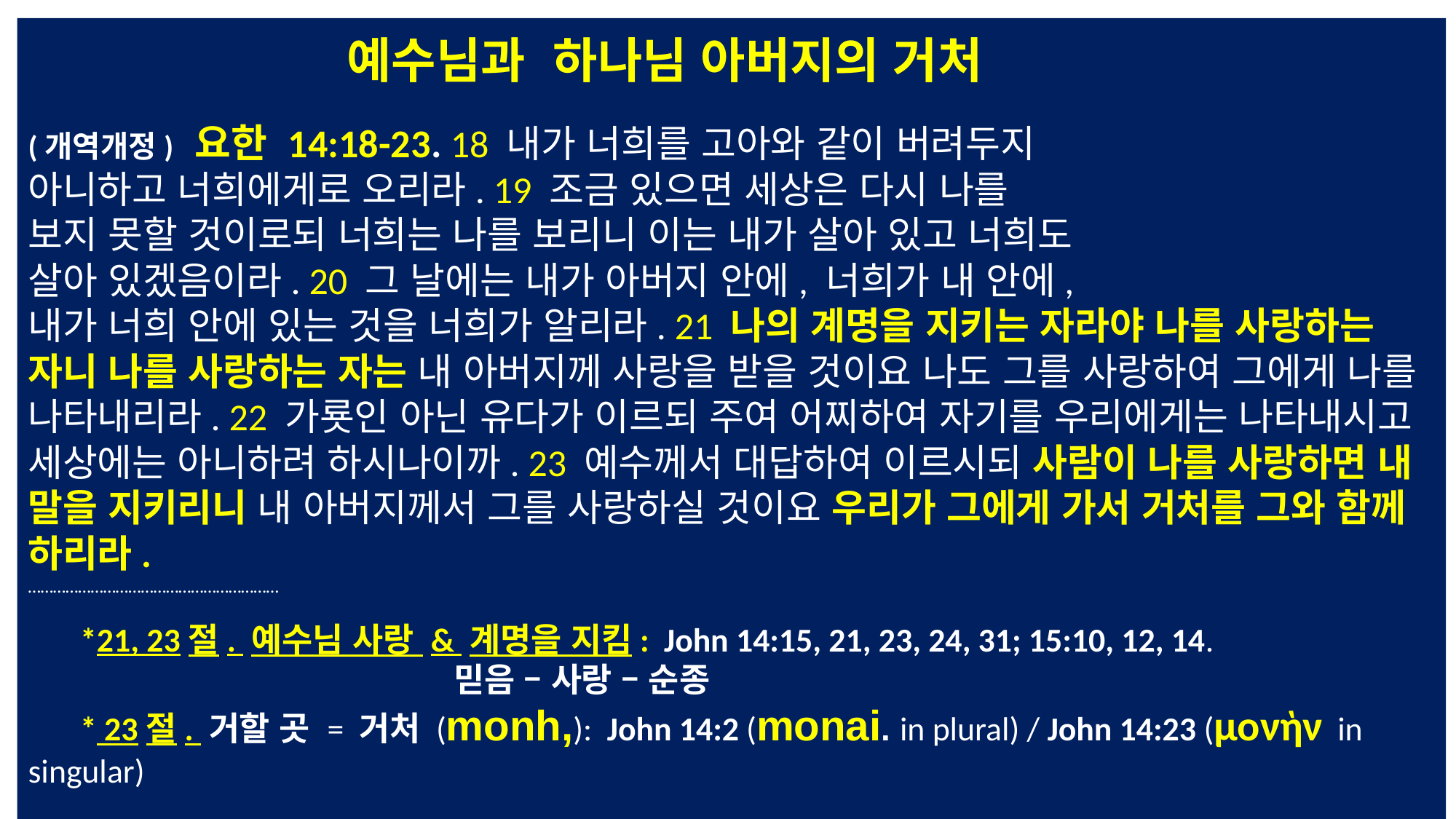

예수님과  하나님 아버지의 거처

(개역개정)  요한 14:18-23. 18 내가 너희를 고아와 같이 버려두지
아니하고 너희에게로 오리라. 19 조금 있으면 세상은 다시 나를
보지 못할 것이로되 너희는 나를 보리니 이는 내가 살아 있고 너희도
살아 있겠음이라. 20 그 날에는 내가 아버지 안에, 너희가 내 안에,
내가 너희 안에 있는 것을 너희가 알리라. 21 나의 계명을 지키는 자라야 나를 사랑하는 자니 나를 사랑하는 자는 내 아버지께 사랑을 받을 것이요 나도 그를 사랑하여 그에게 나를 나타내리라. 22 가룟인 아닌 유다가 이르되 주여 어찌하여 자기를 우리에게는 나타내시고 세상에는 아니하려 하시나이까. 23 예수께서 대답하여 이르시되 사람이 나를 사랑하면 내 말을 지키리니 내 아버지께서 그를 사랑하실 것이요 우리가 그에게 가서 거처를 그와 함께 하리라.
……………………………………………………

       *21, 23절. 예수님 사랑 & 계명을 지킴:  John 14:15, 21, 23, 24, 31; 15:10, 12, 14.
                                             믿음 – 사랑 – 순종
       * 23절. 거할 곳 = 거처 (monh,):  John 14:2 (monai. in plural) / John 14:23 (μονὴν  in singular)